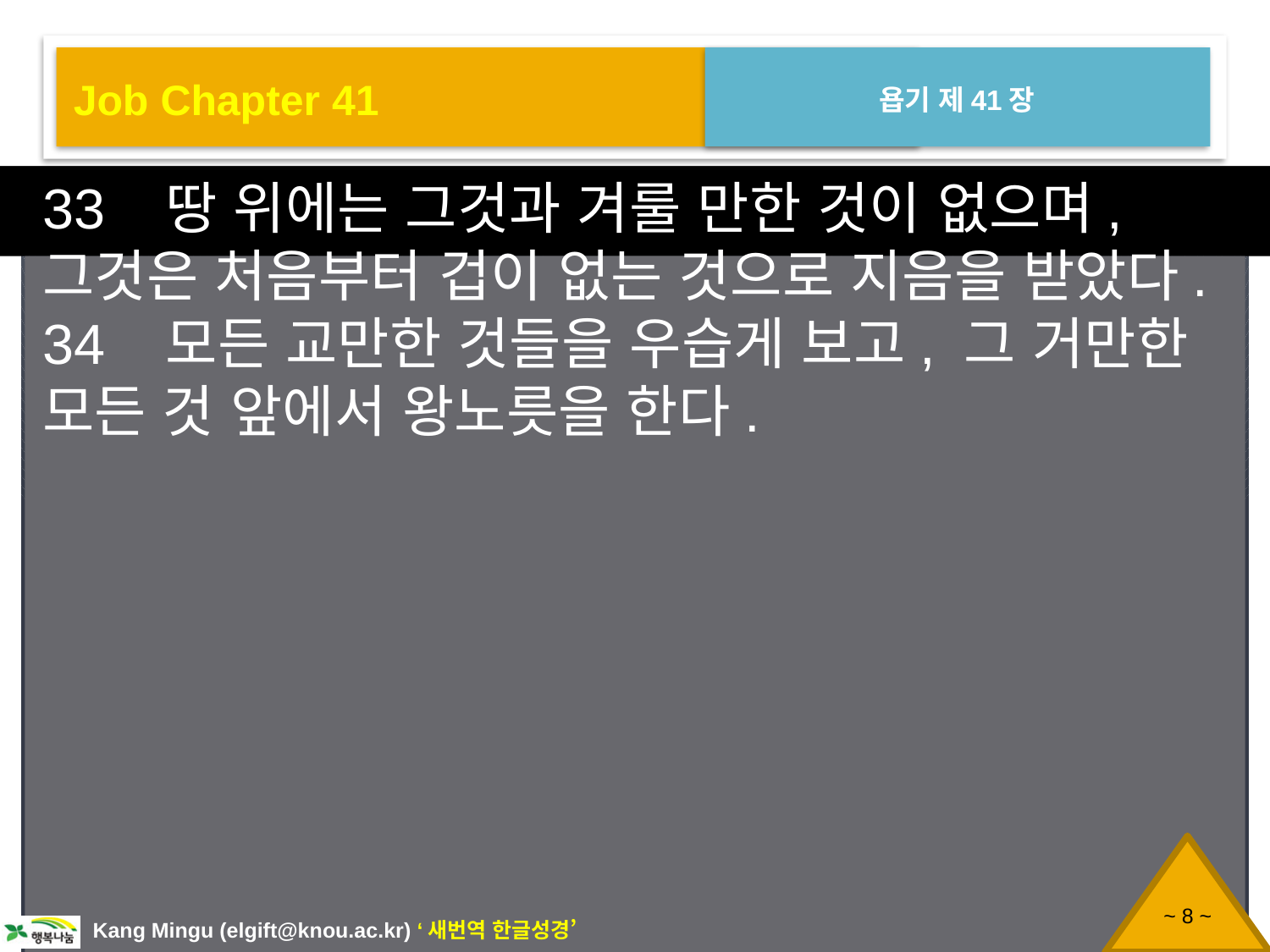

Job Chapter 41
욥기 제41장
33   땅 위에는 그것과 겨룰 만한 것이 없으며, 그것은 처음부터 겁이 없는 것으로 지음을 받았다.
34   모든 교만한 것들을 우습게 보고, 그 거만한 모든 것 앞에서 왕노릇을 한다.